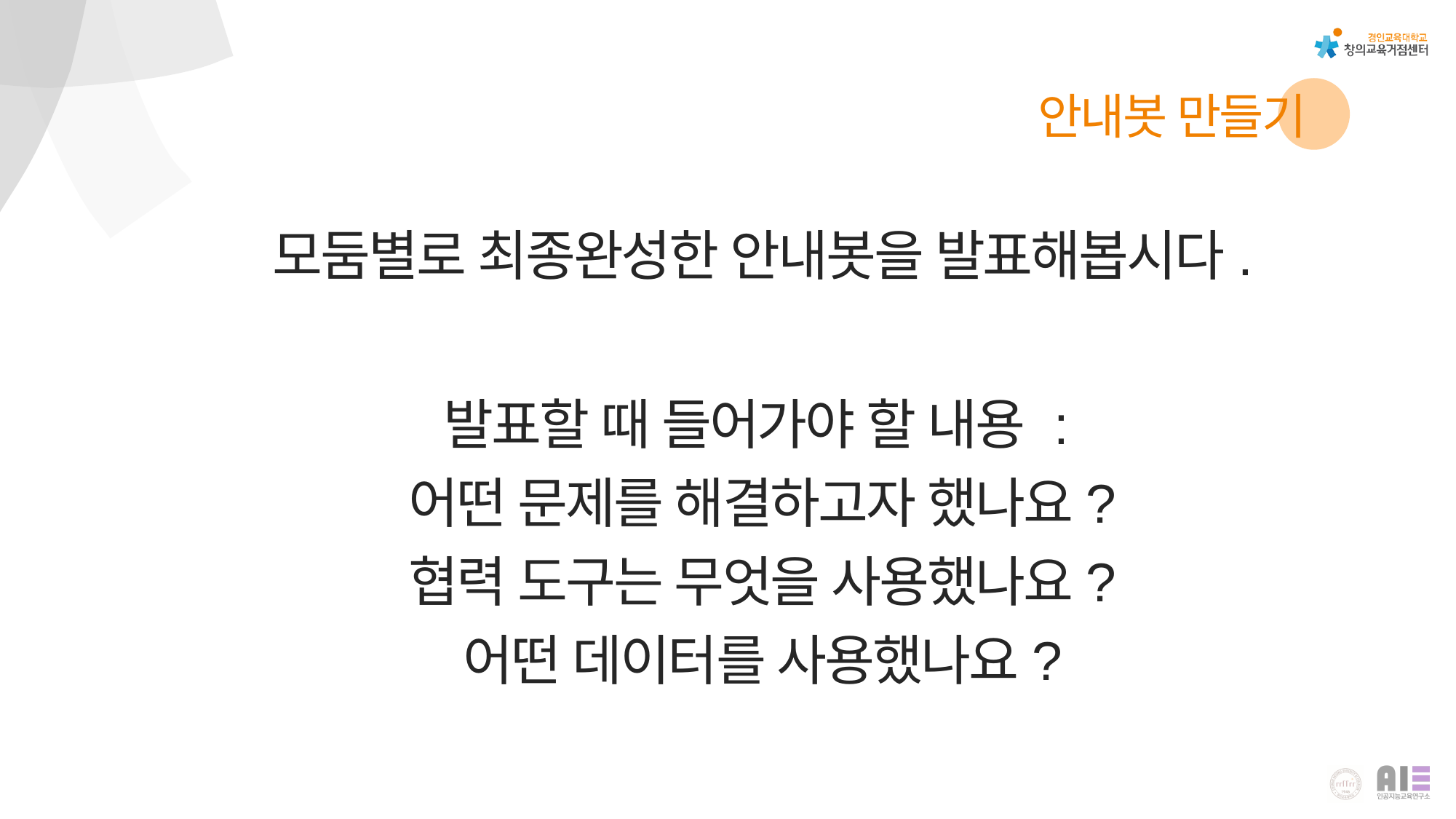

안내봇 만들기

모둠별로 최종완성한 안내봇을 발표해봅시다.

발표할 때 들어가야 할 내용 :
어떤 문제를 해결하고자 했나요?
협력 도구는 무엇을 사용했나요?
어떤 데이터를 사용했나요?